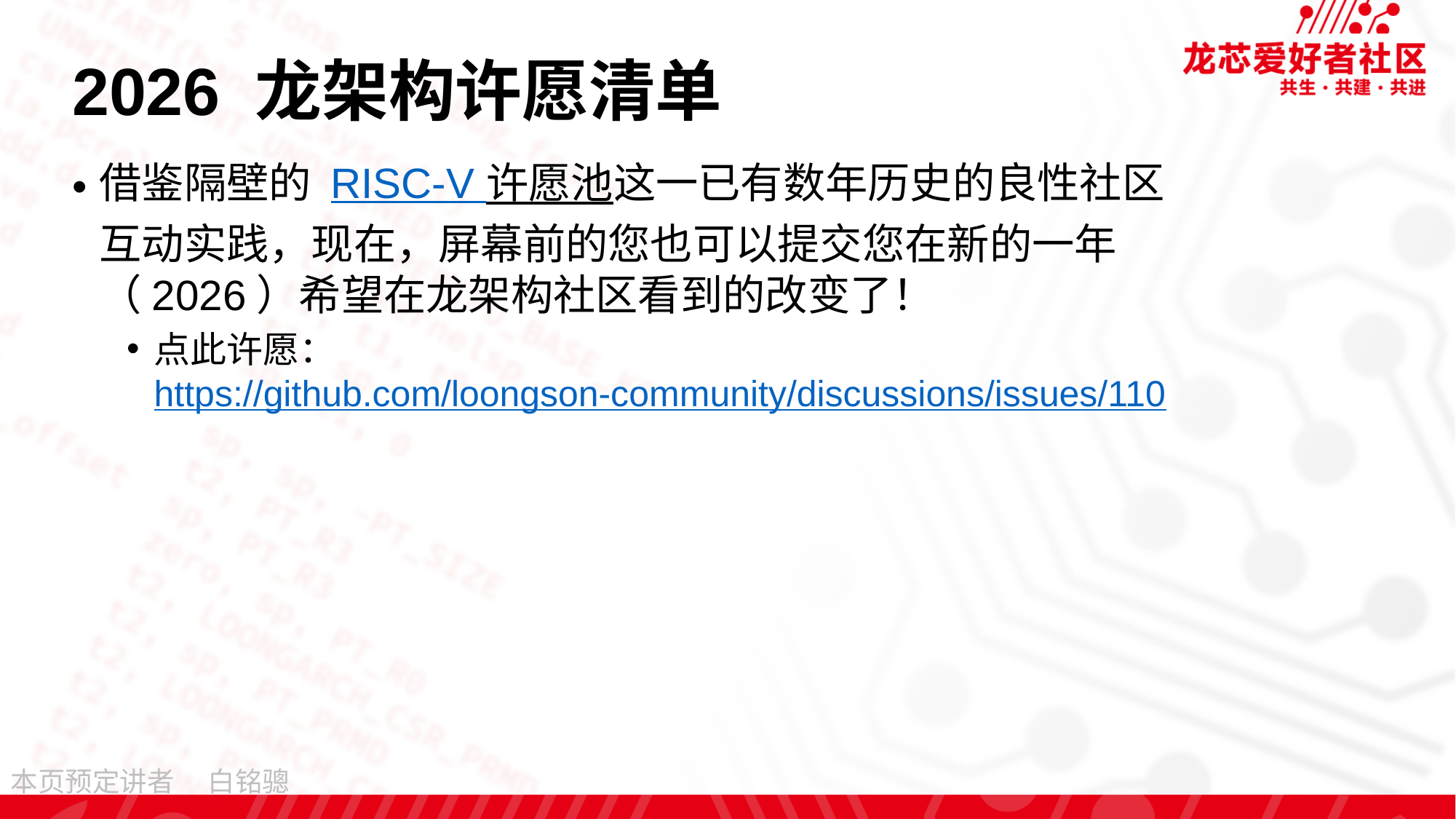

# 2026 龙架构许愿清单
借鉴隔壁的 RISC-V 许愿池这一已有数年历史的良性社区互动实践，现在，屏幕前的您也可以提交您在新的一年（2026）希望在龙架构社区看到的改变了！
点此许愿：https://github.com/loongson-community/discussions/issues/110
白铭骢